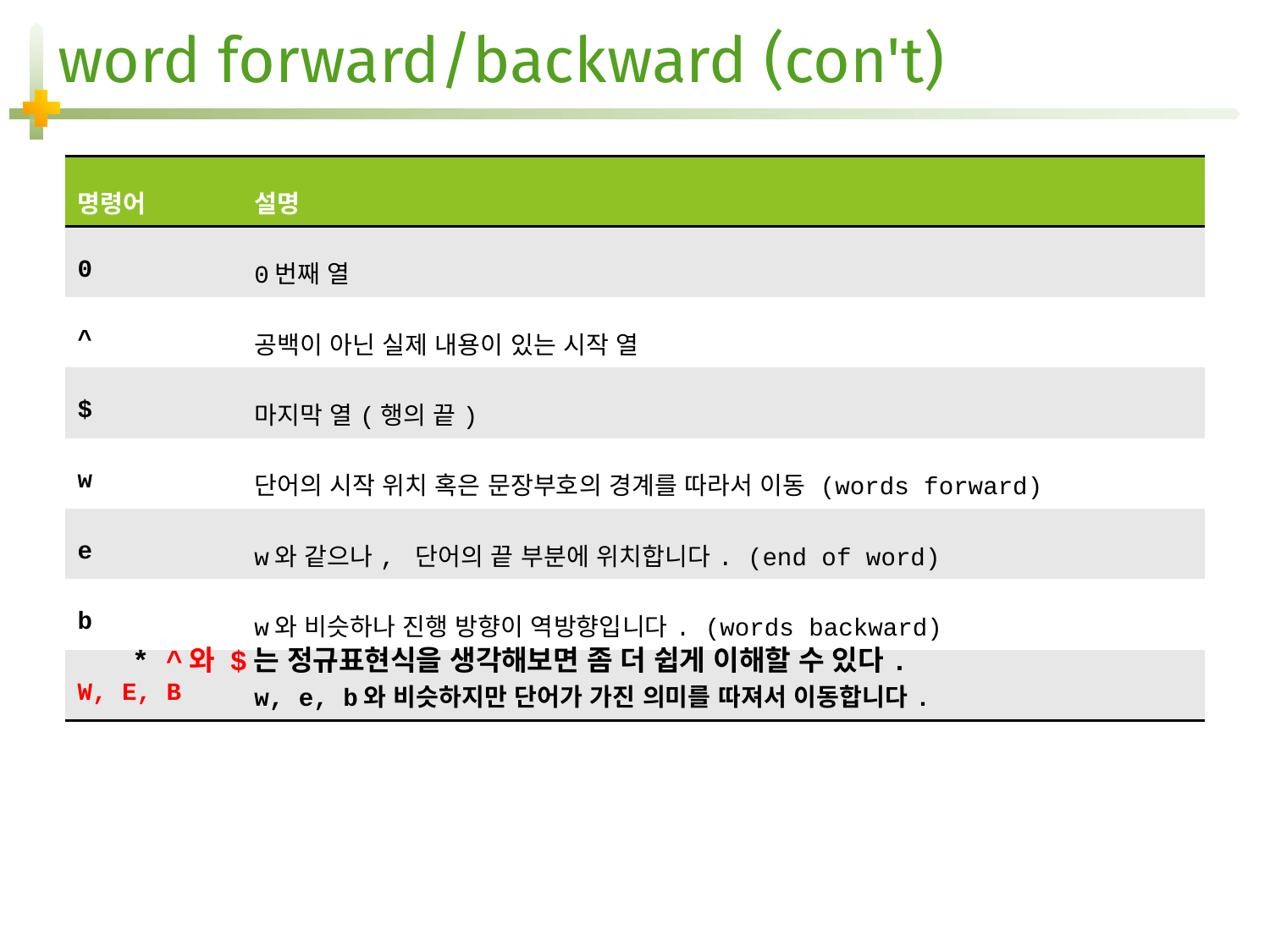

# word forward/backward (con't)
| 명령어 | 설명 |
| --- | --- |
| 0 | 0번째 열 |
| ^ | 공백이 아닌 실제 내용이 있는 시작 열 |
| $ | 마지막 열(행의 끝) |
| w | 단어의 시작 위치 혹은 문장부호의 경계를 따라서 이동 (words forward) |
| e | w와 같으나, 단어의 끝 부분에 위치합니다. (end of word) |
| b | w와 비슷하나 진행 방향이 역방향입니다. (words backward) |
| W, E, B | w, e, b와 비슷하지만 단어가 가진 의미를 따져서 이동합니다. |
* ^와 $는 정규표현식을 생각해보면 좀 더 쉽게 이해할 수 있다.